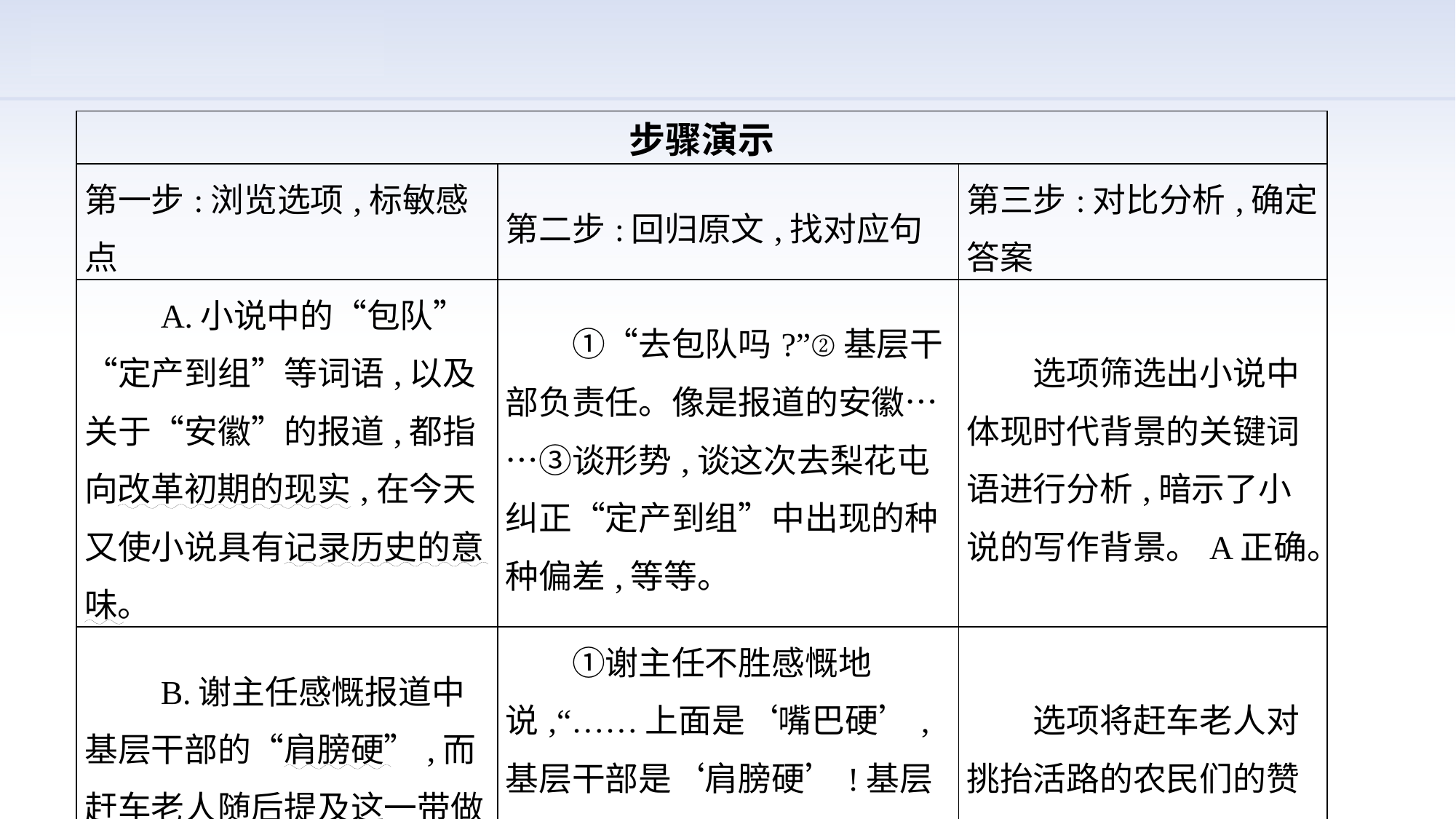

| 步骤演示 |  |  |
| --- | --- | --- |
| 第一步:浏览选项,标敏感点 | 第二步:回归原文,找对应句 | 第三步:对比分析,确定答案 |
| A.小说中的“包队”“定产到组”等词语,以及关于“安徽”的报道,都指向改革初期的现实,在今天又使小说具有记录历史的意味。 | ①“去包队吗?”②基层干部负责任。像是报道的安徽……③谈形势,谈这次去梨花屯纠正“定产到组”中出现的种种偏差,等等。 | 选项筛选出小说中体现时代背景的关键词语进行分析,暗示了小说的写作背景。A正确。 |
| B.谢主任感慨报道中基层干部的“肩膀硬”,而赶车老人随后提及这一带做挑抬活路的农民们“肩膀最硬”,对谢主任予以嘲讽与回击。 | ①谢主任不胜感慨地说,“……上面是‘嘴巴硬’,基层干部是‘肩膀硬’!基层干部负责任。像是报道的安徽……”。②论挑抬活路,这一带的人都是好手,肩膀最硬…… | 选项将赶车老人对挑抬活路的农民们的赞扬误解为对谢主任的“嘲讽与回击”。B曲解文意。 |